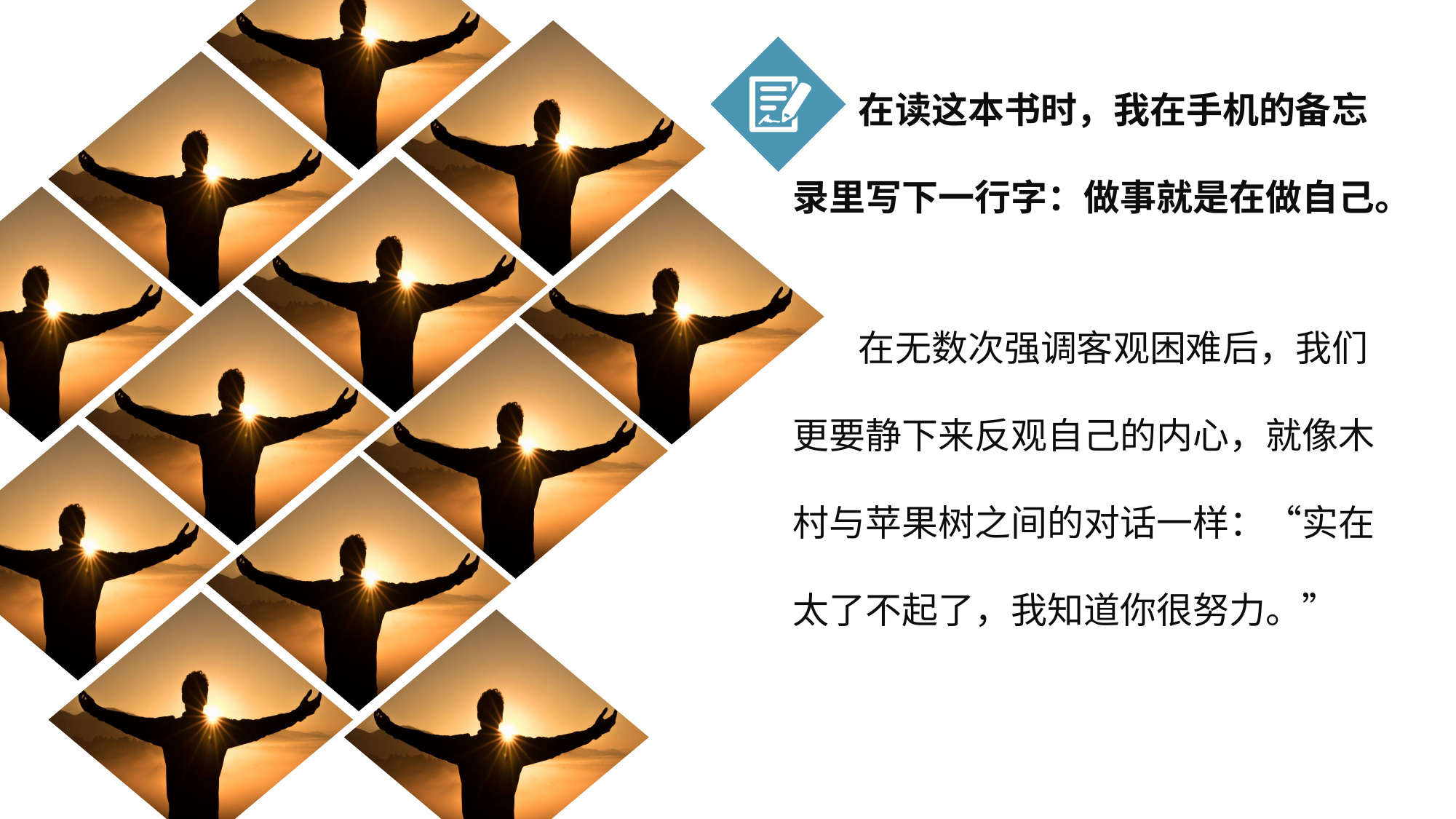

在读这本书时，我在手机的备忘录里写下一行字：做事就是在做自己。

       在无数次强调客观困难后，我们更要静下来反观自己的内心，就像木村与苹果树之间的对话一样：“实在太了不起了，我知道你很努力。”